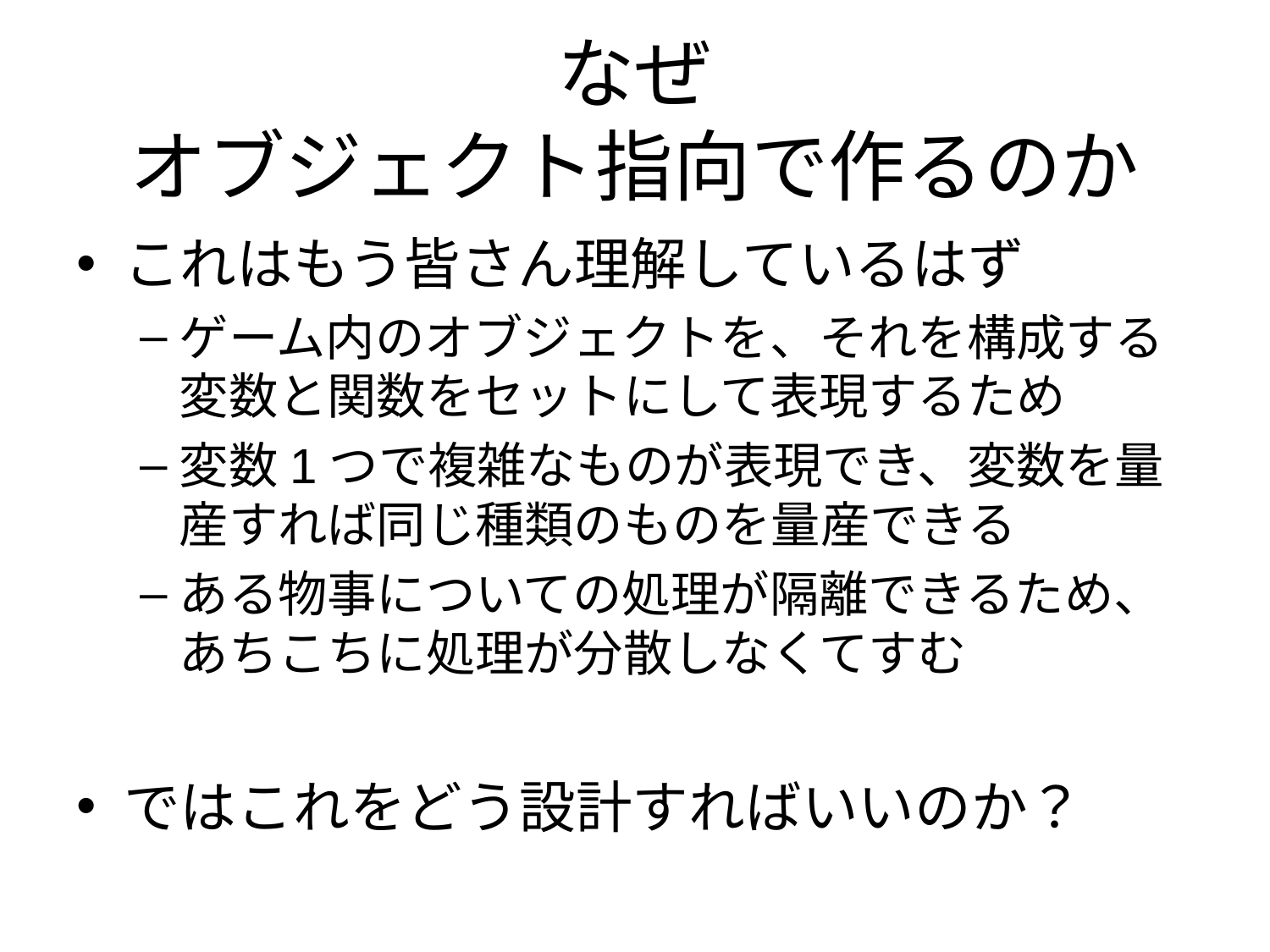

# なぜ オブジェクト指向で作るのか
これはもう皆さん理解しているはず
ゲーム内のオブジェクトを、それを構成する変数と関数をセットにして表現するため
変数1つで複雑なものが表現でき、変数を量産すれば同じ種類のものを量産できる
ある物事についての処理が隔離できるため、あちこちに処理が分散しなくてすむ

ではこれをどう設計すればいいのか？